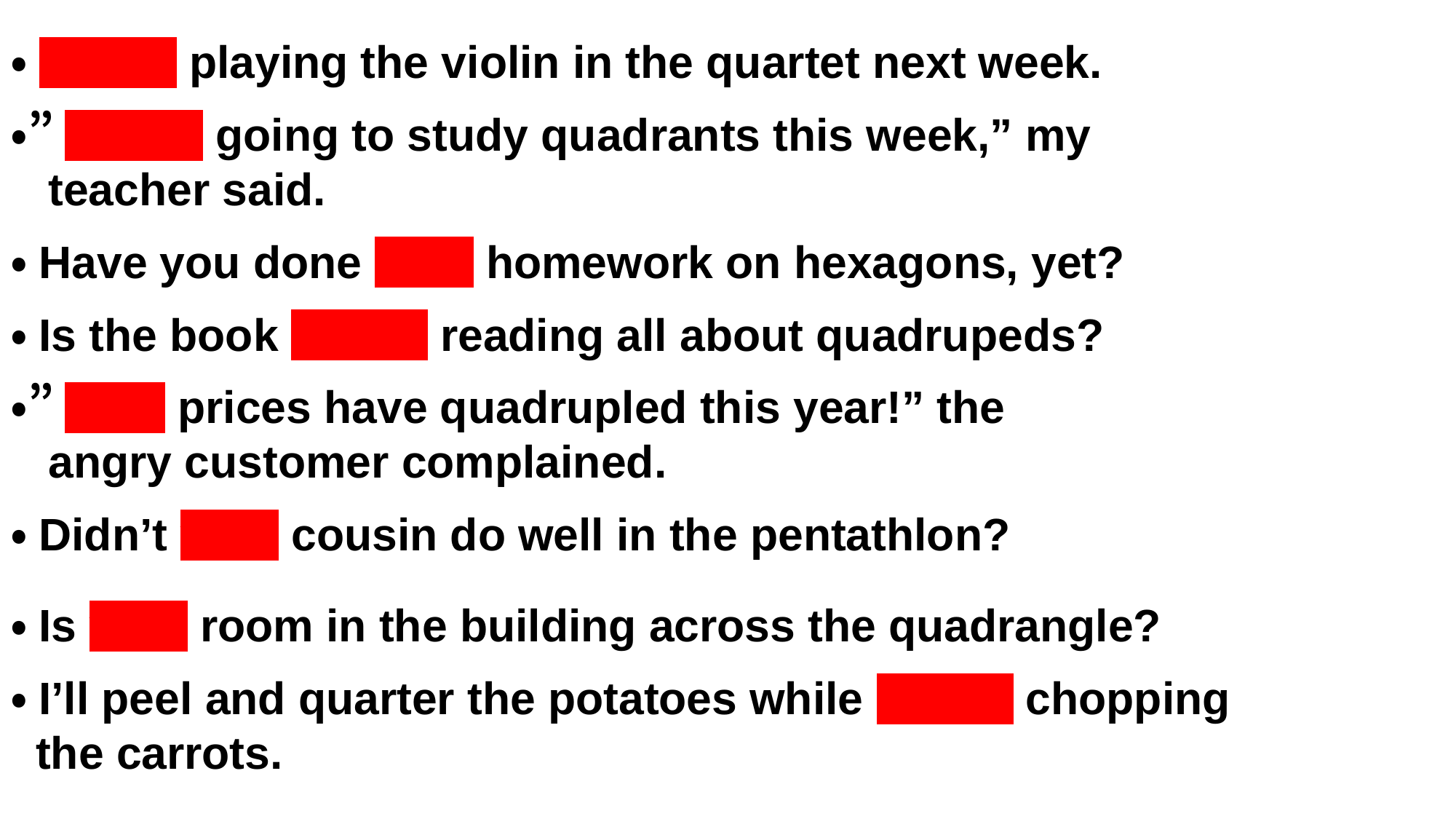

・You’re playing the violin in the quartet next week.

・”You’re going to study quadrants this week,” my
   teacher said.

・Have you done your homework on hexagons, yet?

・Is the book you’re reading all about quadrupeds?

・”Your prices have quadrupled this year!” the
   angry customer complained.

・Didn’t your cousin do well in the pentathlon?

・Is your room in the building across the quadrangle?

・I’ll peel and quarter the potatoes while you’re chopping
  the carrots.